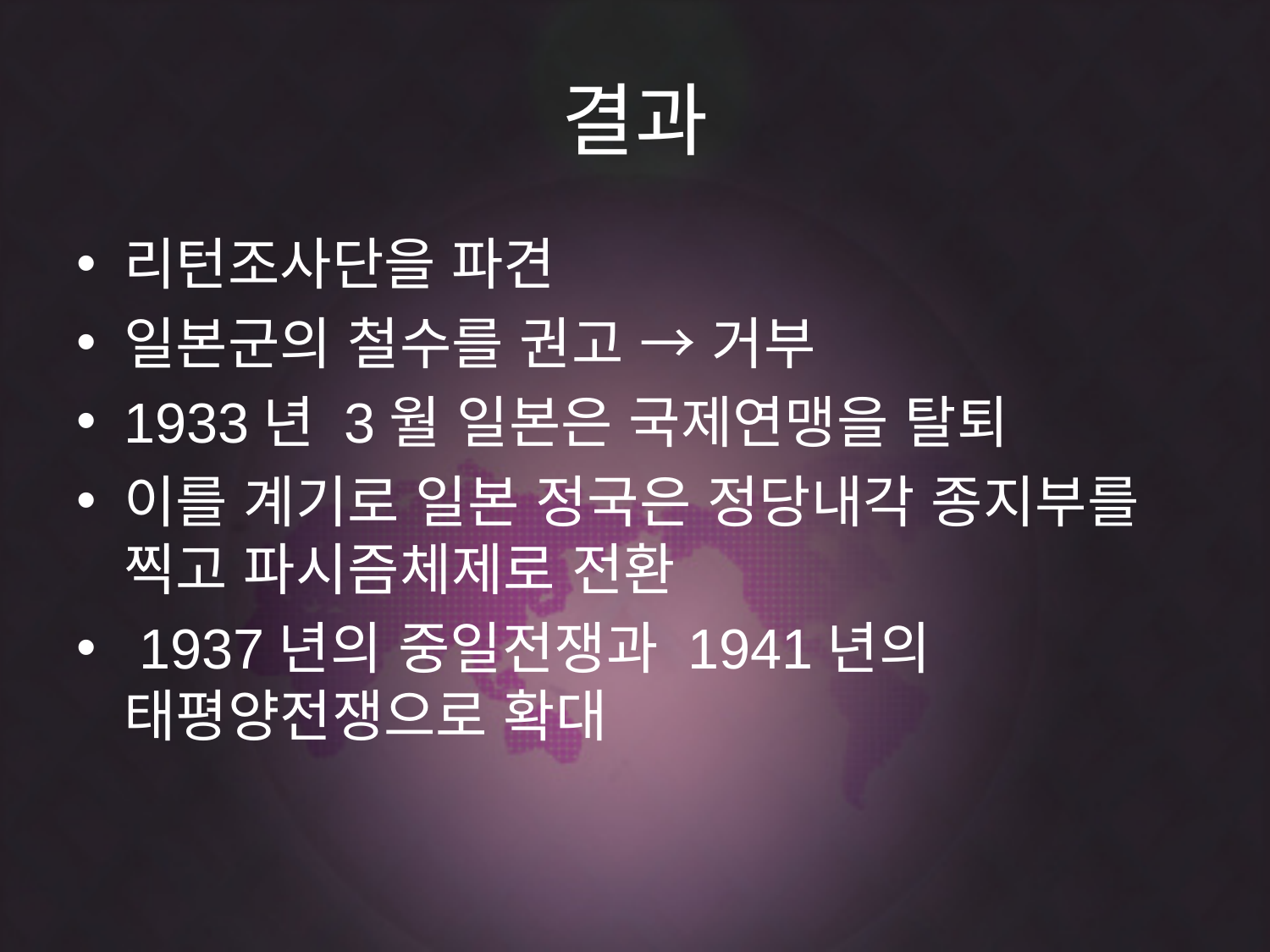

# 결과
리턴조사단을 파견
일본군의 철수를 권고 → 거부
1933년 3월 일본은 국제연맹을 탈퇴
이를 계기로 일본 정국은 정당내각 종지부를 찍고 파시즘체제로 전환
 1937년의 중일전쟁과 1941년의 태평양전쟁으로 확대